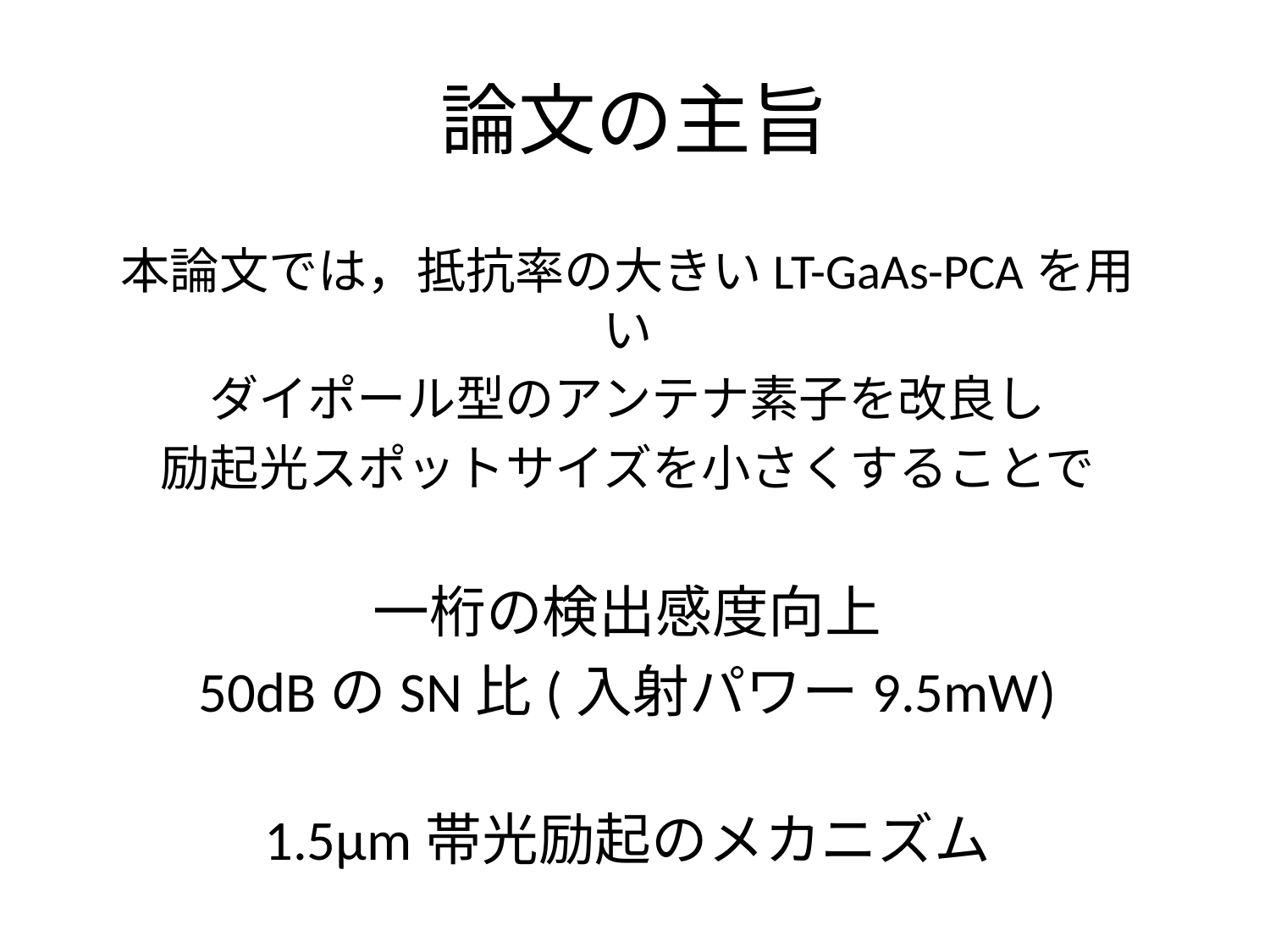

# 論文の主旨
本論文では，抵抗率の大きいLT-GaAs-PCAを用い
ダイポール型のアンテナ素子を改良し
励起光スポットサイズを小さくすることで

一桁の検出感度向上
50dBのSN比(入射パワー9.5mW)

1.5µm帯光励起のメカニズム